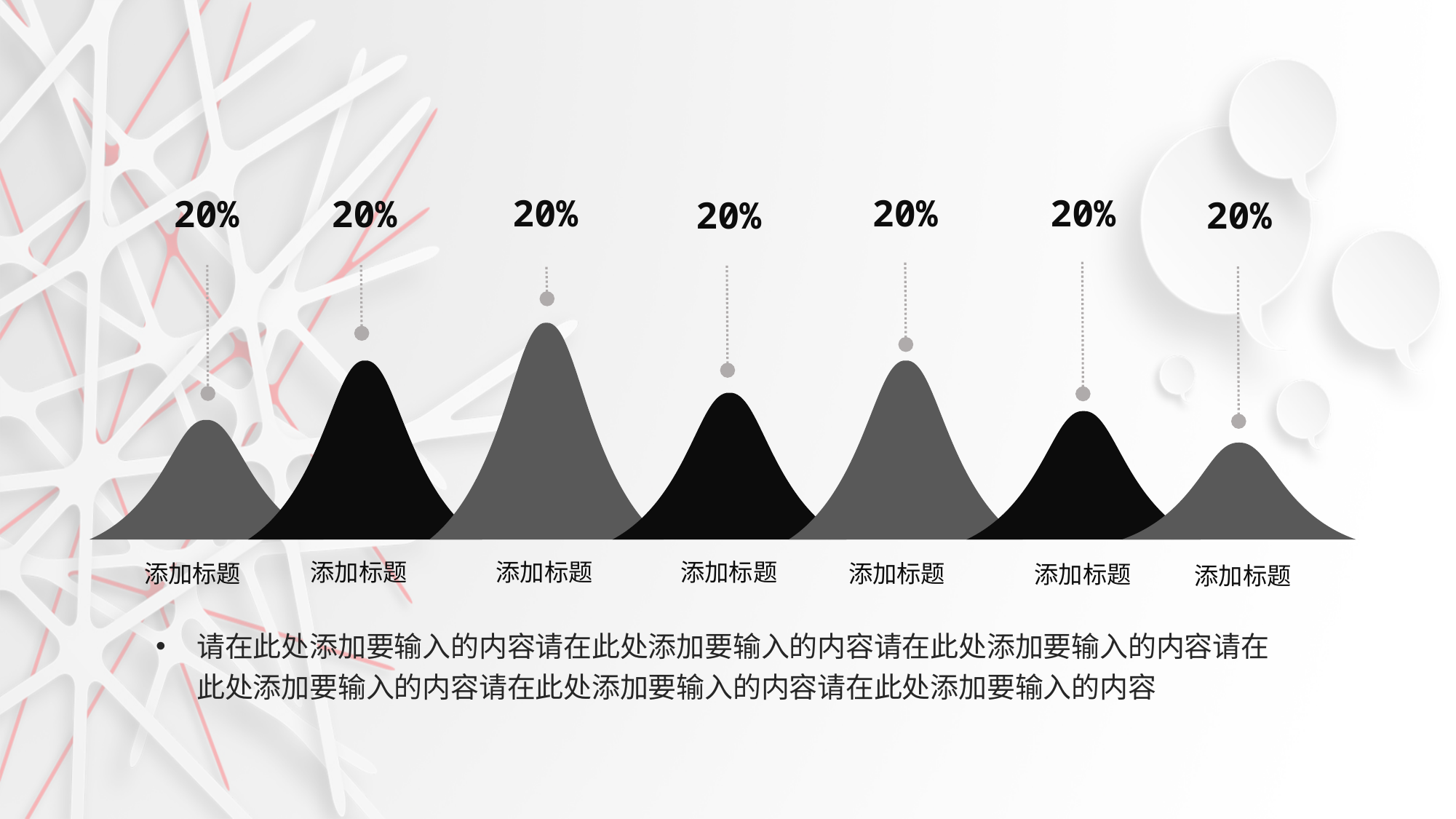

20%

添加标题
20%

添加标题
20%

添加标题
20%

添加标题
20%

添加标题
20%

添加标题
20%

添加标题
请在此处添加要输入的内容请在此处添加要输入的内容请在此处添加要输入的内容请在此处添加要输入的内容请在此处添加要输入的内容请在此处添加要输入的内容